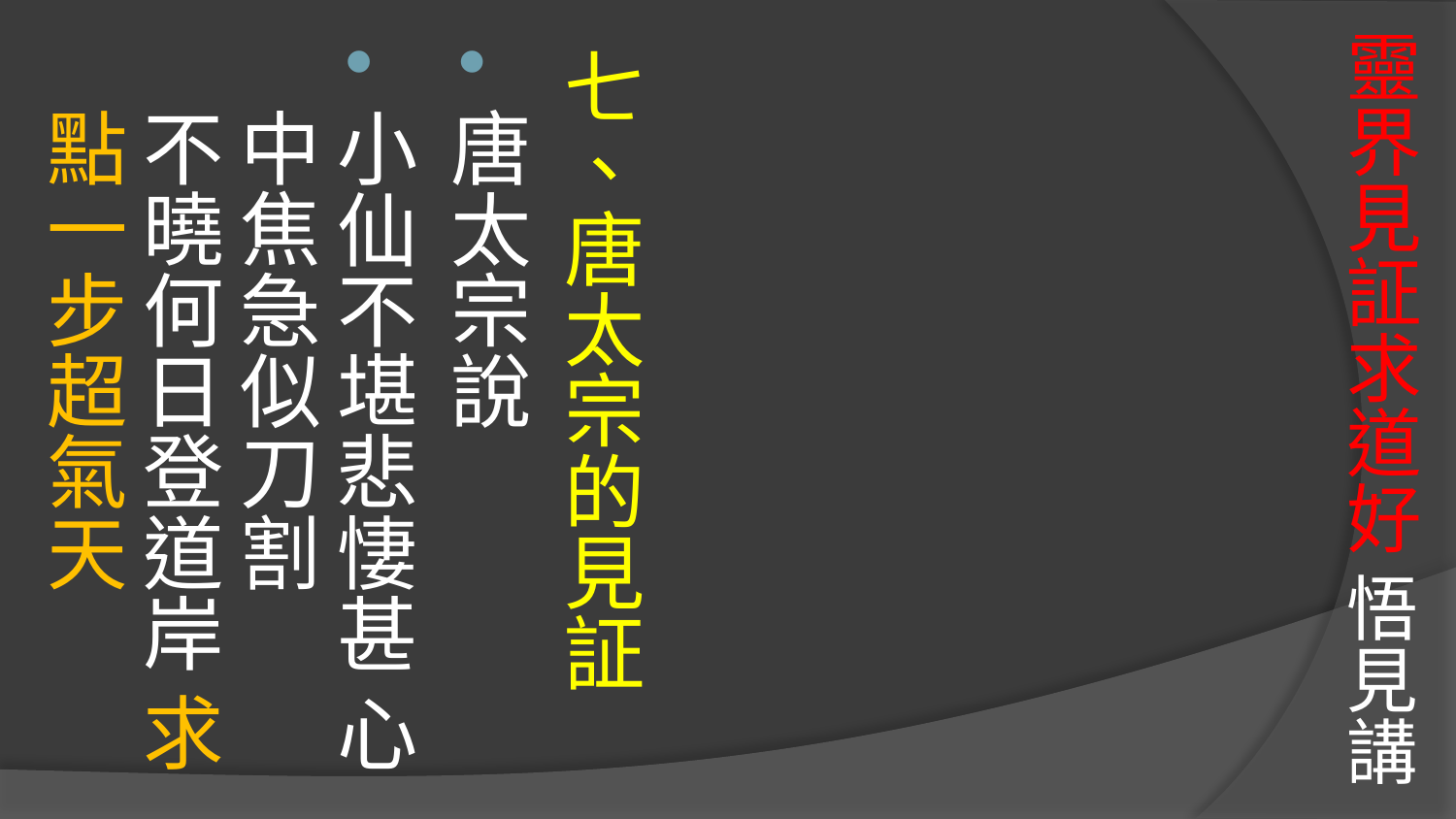

# 靈界見証求道好 悟見講
七、唐太宗的見証
唐太宗說
小仙不堪悲悽甚 心中焦急似刀割 
不曉何日登道岸 求點一步超氣天